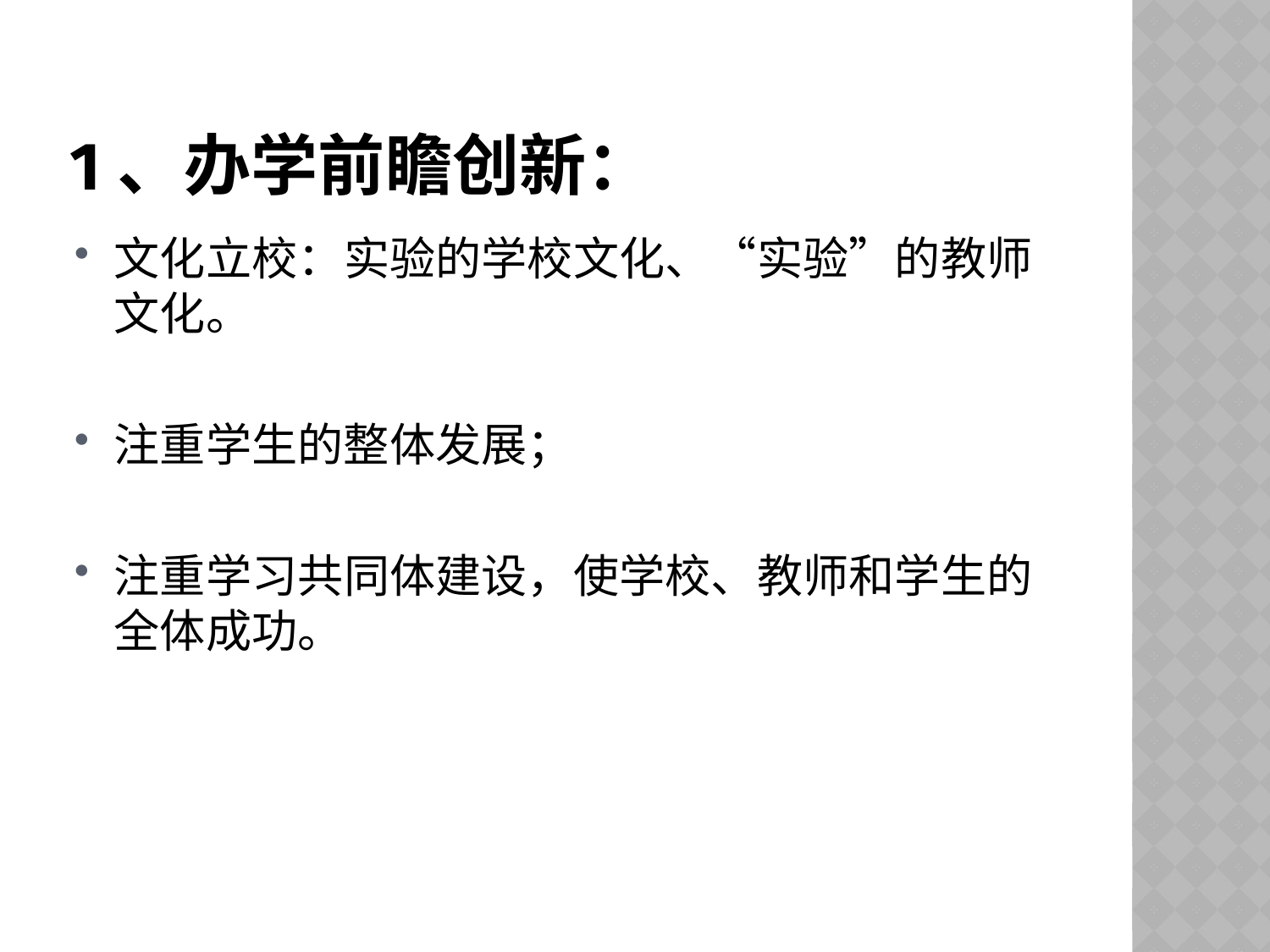

# 1、办学前瞻创新：
文化立校：实验的学校文化、“实验”的教师文化。

注重学生的整体发展；

注重学习共同体建设，使学校、教师和学生的全体成功。